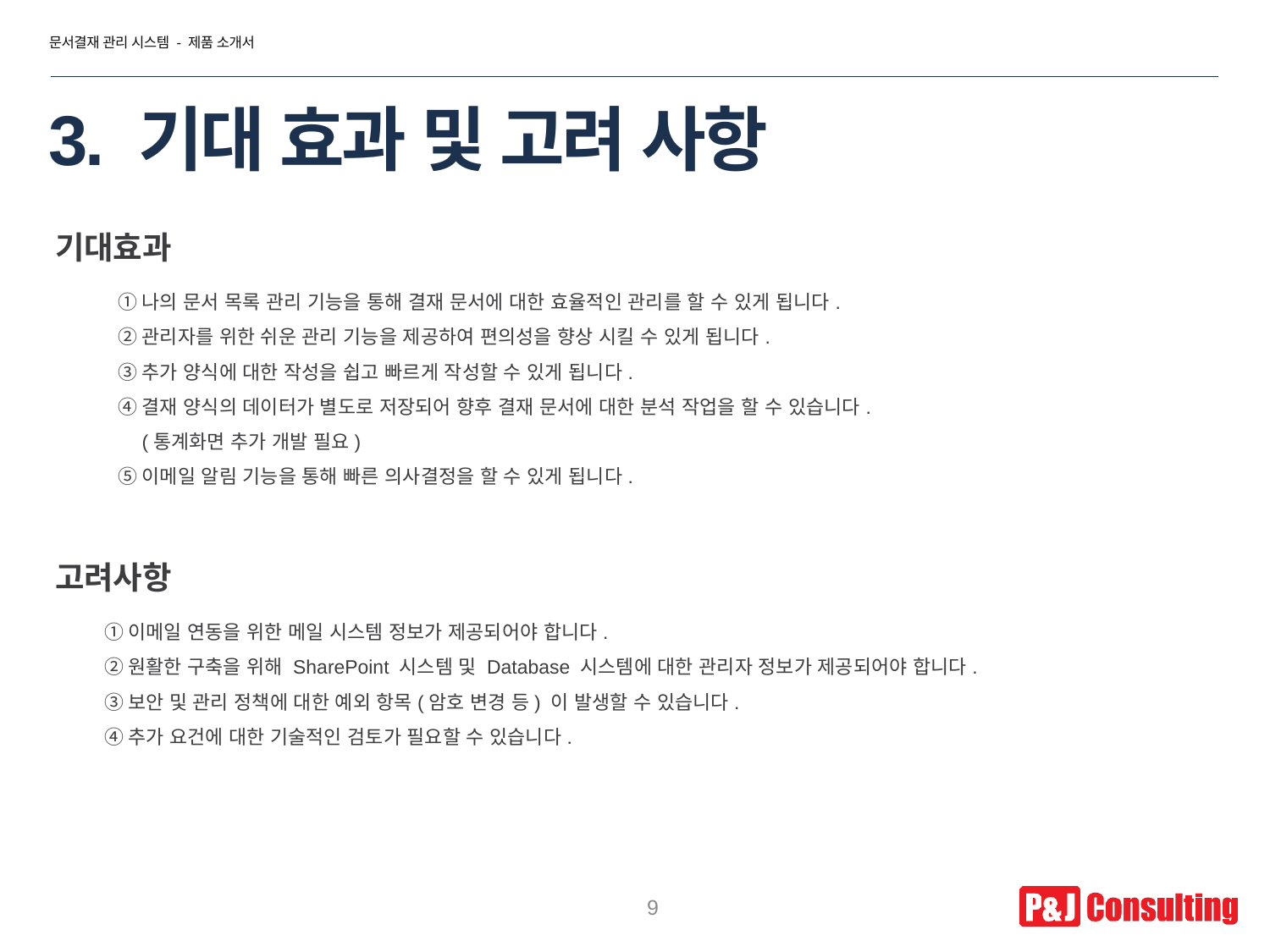

문서결재 관리 시스템 - 제품 소개서
3. 기대 효과 및 고려 사항
기대효과
나의 문서 목록 관리 기능을 통해 결재 문서에 대한 효율적인 관리를 할 수 있게 됩니다.
관리자를 위한 쉬운 관리 기능을 제공하여 편의성을 향상 시킬 수 있게 됩니다.
추가 양식에 대한 작성을 쉽고 빠르게 작성할 수 있게 됩니다.
결재 양식의 데이터가 별도로 저장되어 향후 결재 문서에 대한 분석 작업을 할 수 있습니다.
(통계화면 추가 개발 필요)
이메일 알림 기능을 통해 빠른 의사결정을 할 수 있게 됩니다.

고려사항
이메일 연동을 위한 메일 시스템 정보가 제공되어야 합니다.
원활한 구축을 위해 SharePoint 시스템 및 Database 시스템에 대한 관리자 정보가 제공되어야 합니다.
보안 및 관리 정책에 대한 예외 항목(암호 변경 등) 이 발생할 수 있습니다.
추가 요건에 대한 기술적인 검토가 필요할 수 있습니다.
9